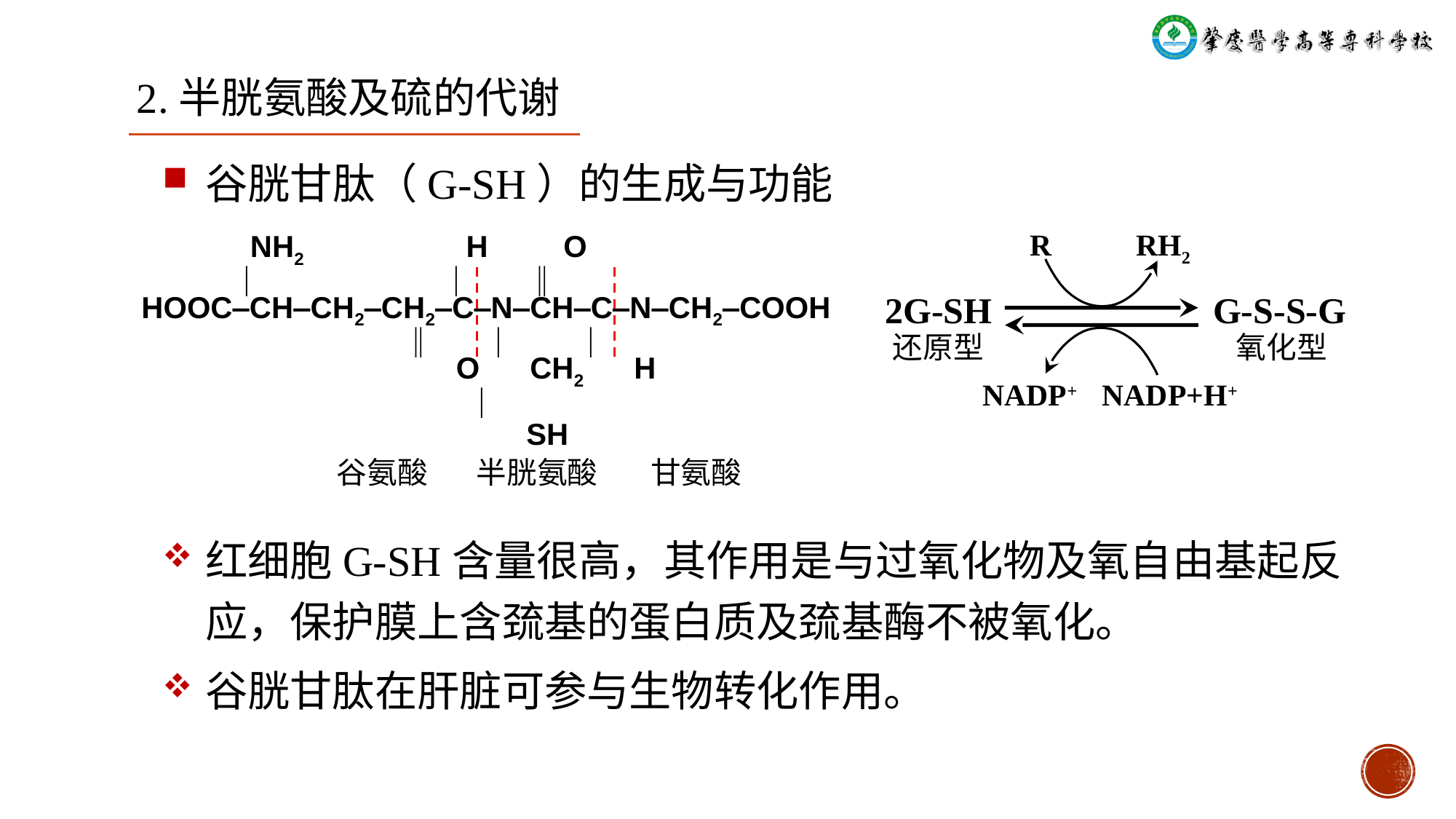

2.半胱氨酸及硫的代谢
谷胱甘肽（G-SH）的生成与功能
R
RH2

             NH2                                 H         O
            ｜                          ｜        ‖
HOOC‒CH‒CH2‒CH2‒C‒N‒CH‒C‒N‒CH2‒COOH
                                      ‖      ｜         ｜
                                      O      CH2      H
                                              ｜
                                              SH
2G-SH
G-S-S-G

还原型
氧化型

NADP+
NADP+H+
谷氨酸
半胱氨酸
甘氨酸
红细胞G-SH含量很高，其作用是与过氧化物及氧自由基起反应，保护膜上含巯基的蛋白质及巯基酶不被氧化。
谷胱甘肽在肝脏可参与生物转化作用。